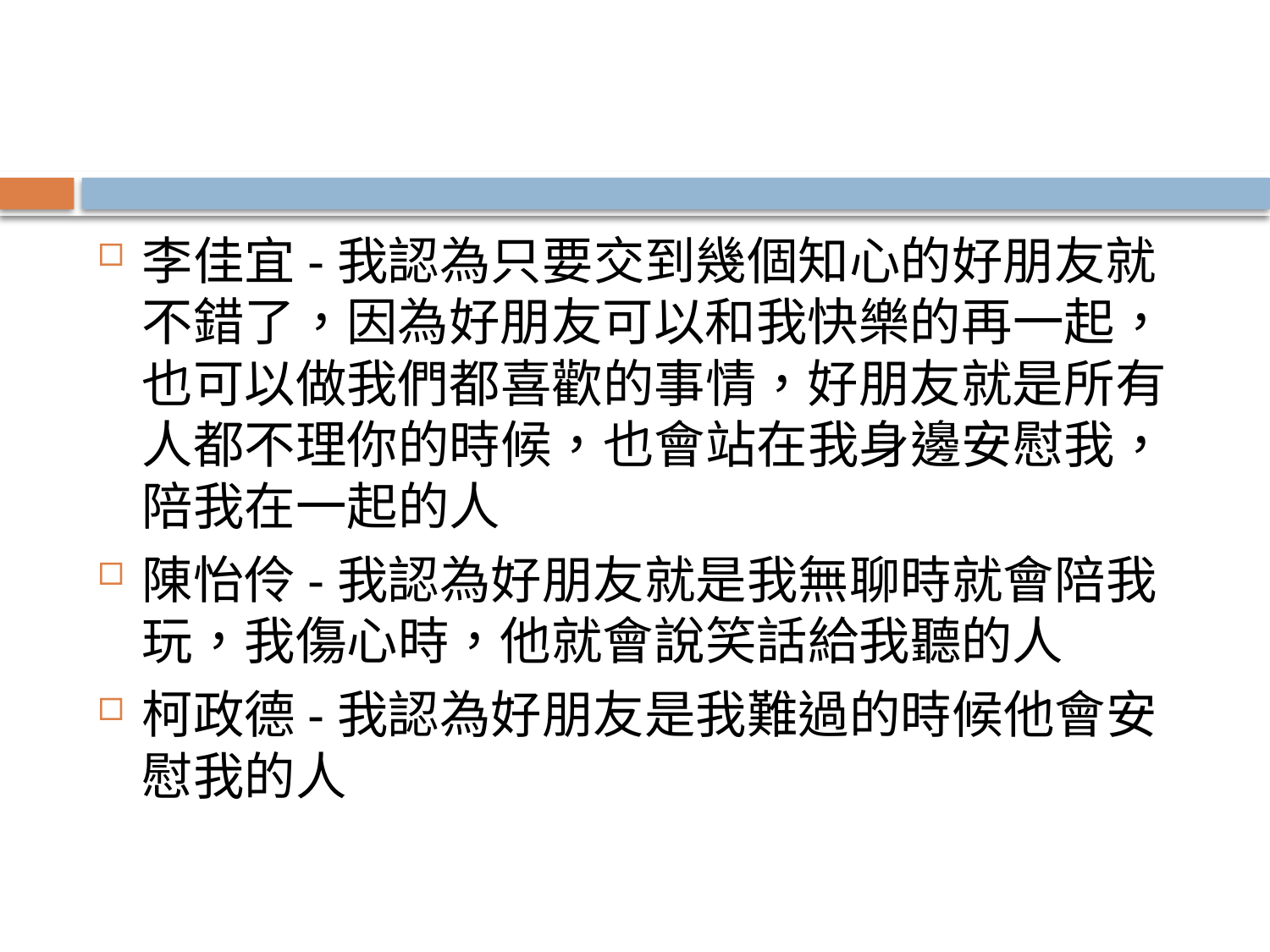

#
李佳宜-我認為只要交到幾個知心的好朋友就不錯了，因為好朋友可以和我快樂的再一起，也可以做我們都喜歡的事情，好朋友就是所有人都不理你的時候，也會站在我身邊安慰我，陪我在一起的人
陳怡伶-我認為好朋友就是我無聊時就會陪我玩，我傷心時，他就會說笑話給我聽的人
柯政德-我認為好朋友是我難過的時候他會安慰我的人